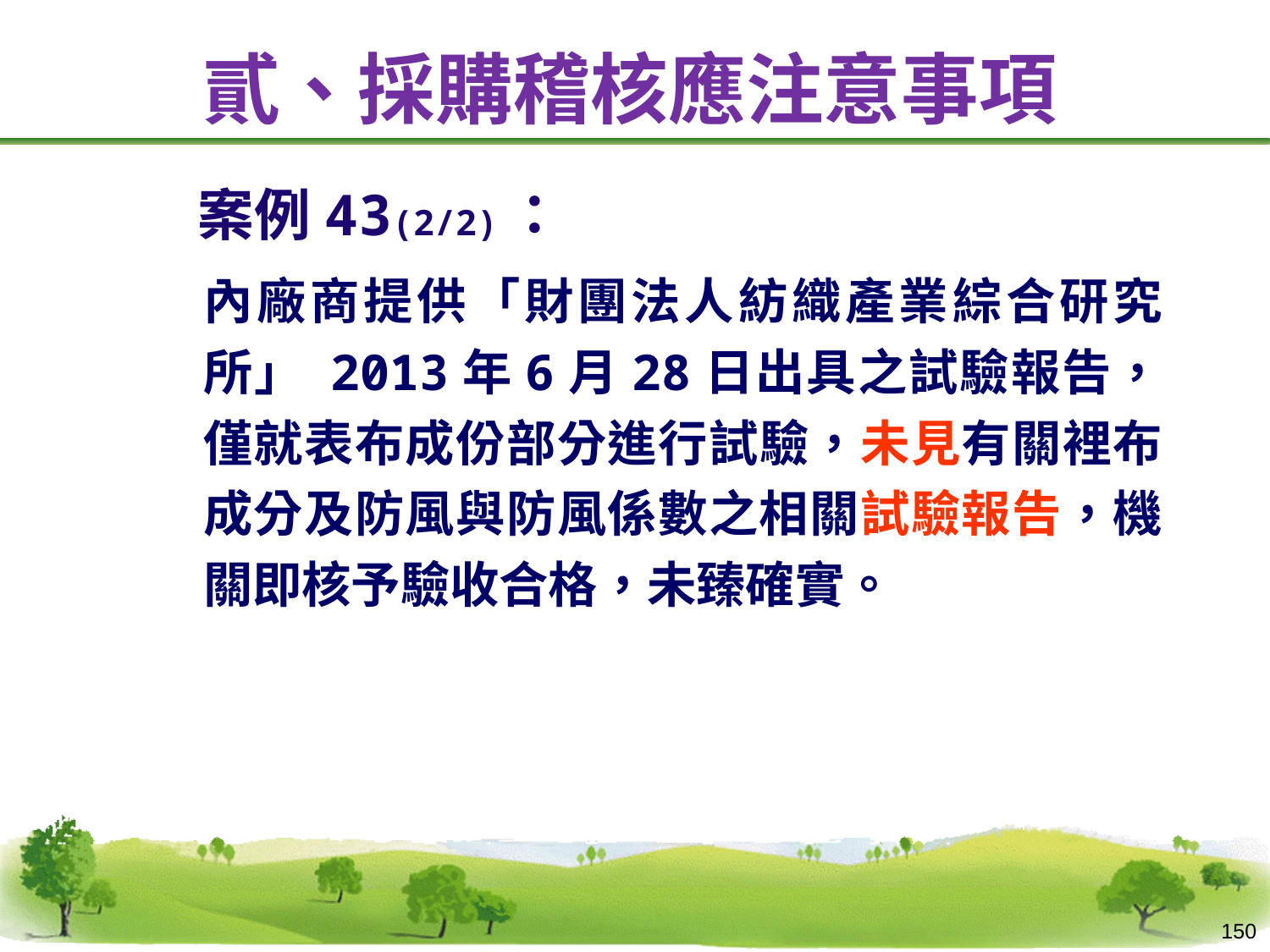

# 貳、採購稽核應注意事項
　案例43(2/2)：
內廠商提供「財團法人紡織產業綜合研究所」 2013年6月28日出具之試驗報告，僅就表布成份部分進行試驗，未見有關裡布成分及防風與防風係數之相關試驗報告，機關即核予驗收合格，未臻確實。
150